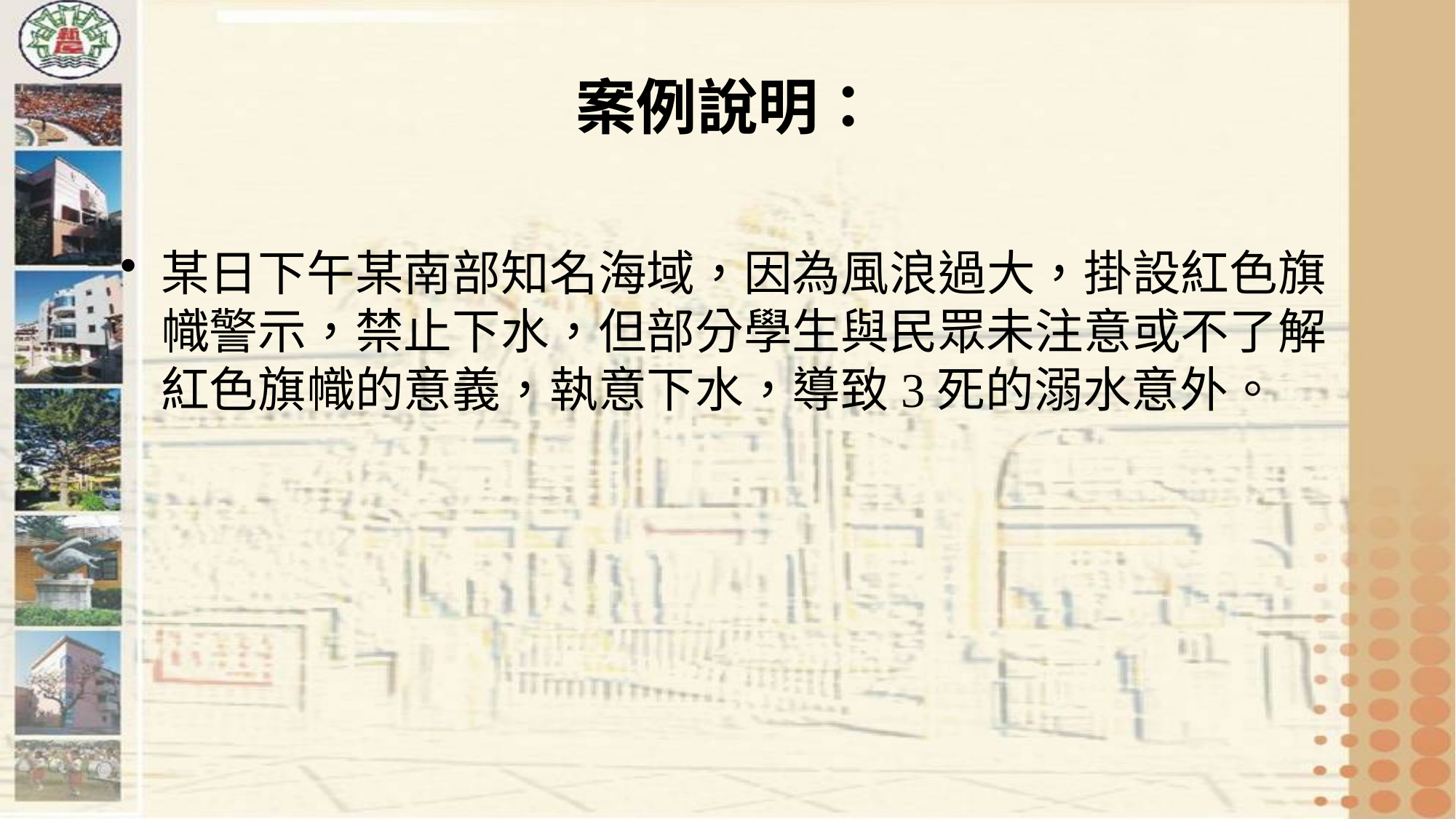

# 案例說明：
某日下午某南部知名海域，因為風浪過大，掛設紅色旗幟警示，禁止下水，但部分學生與民眾未注意或不了解紅色旗幟的意義，執意下水，導致3死的溺水意外。